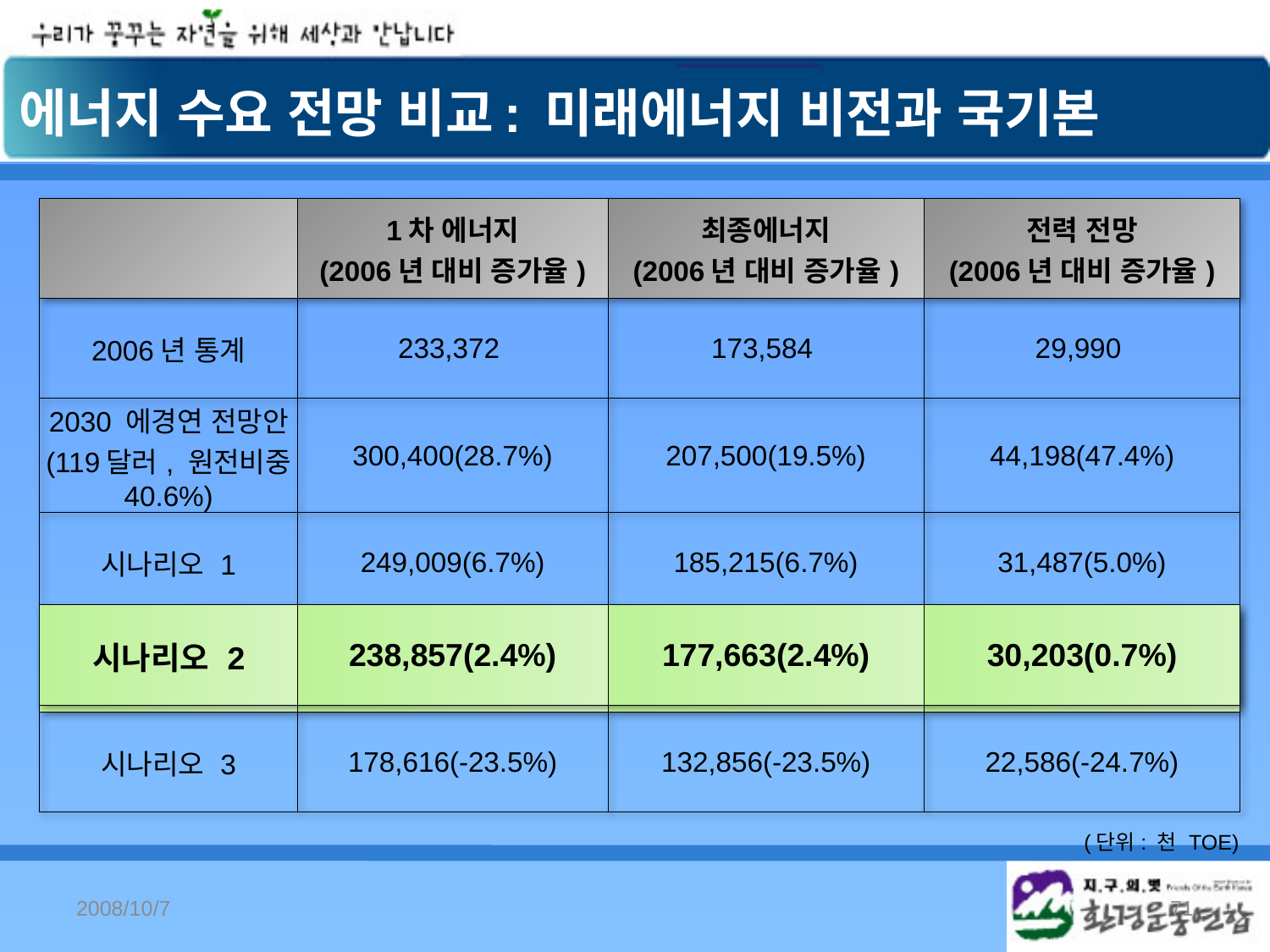

에너지 수요 전망 비교: 미래에너지 비전과 국기본
|  | 1차 에너지 (2006년 대비 증가율) | 최종에너지 (2006년 대비 증가율) | 전력 전망 (2006년 대비 증가율) |
| --- | --- | --- | --- |
| 2006년 통계 | 233,372 | 173,584 | 29,990 |
| 2030 에경연 전망안 (119달러, 원전비중 40.6%) | 300,400(28.7%) | 207,500(19.5%) | 44,198(47.4%) |
| 시나리오 1 | 249,009(6.7%) | 185,215(6.7%) | 31,487(5.0%) |
| 시나리오 2 | 238,857(2.4%) | 177,663(2.4%) | 30,203(0.7%) |
| 시나리오 3 | 178,616(-23.5%) | 132,856(-23.5%) | 22,586(-24.7%) |
|  |  |  | (단위: 천 TOE) |
| 시나리오 2 | 238,857(2.4%) | 177,663(2.4%) | 30,203(0.7%) |
| --- | --- | --- | --- |
2008/10/7
71